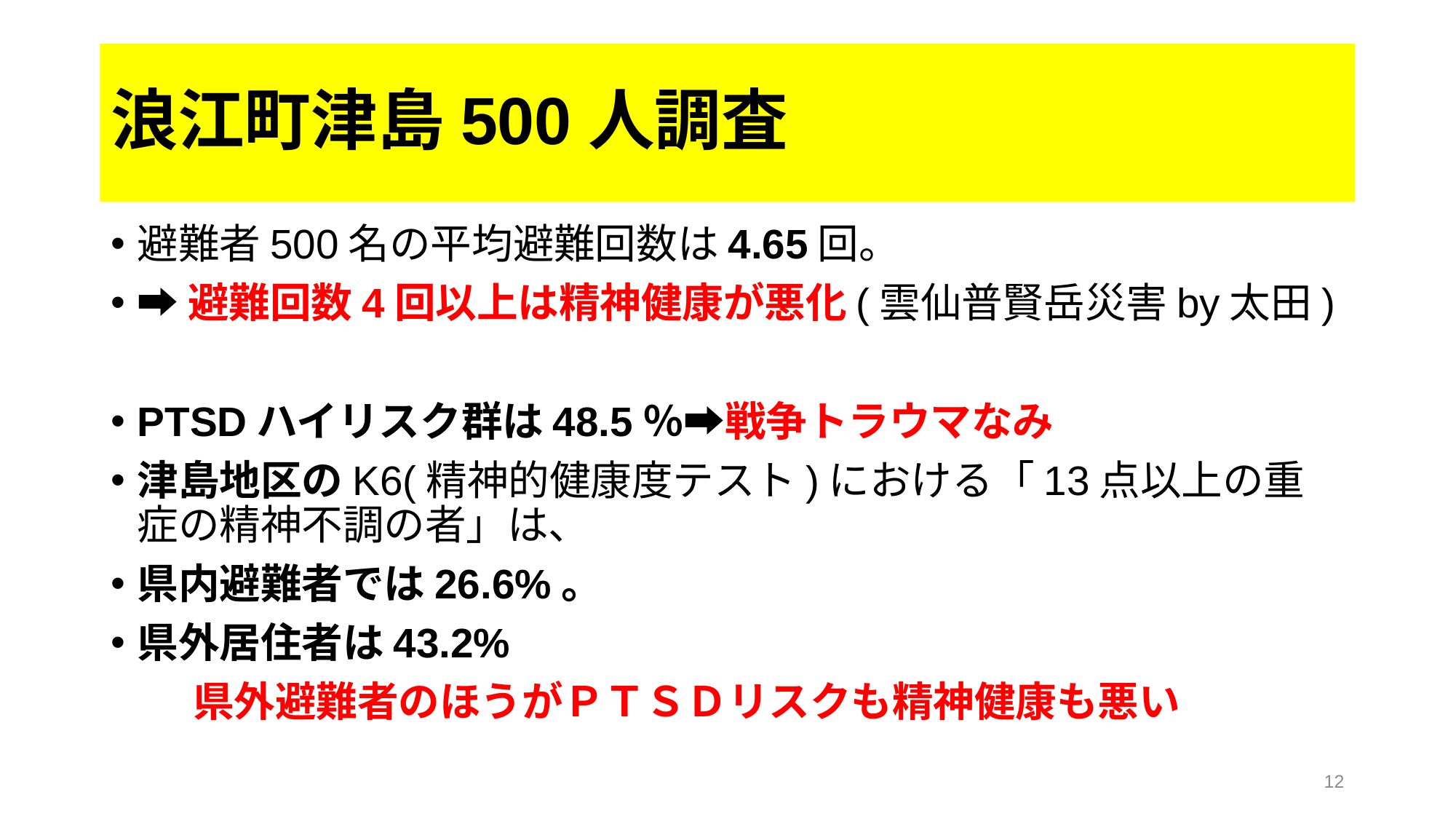

# 浪江町津島500人調査
避難者500名の平均避難回数は4.65回。
➡避難回数4回以上は精神健康が悪化(雲仙普賢岳災害by太田)

PTSDハイリスク群は48.5％➡戦争トラウマなみ
津島地区のK6(精神的健康度テスト)における「13点以上の重症の精神不調の者」は、
県内避難者では26.6%。
県外居住者は43.2%
　　県外避難者のほうがＰＴＳＤリスクも精神健康も悪い

12